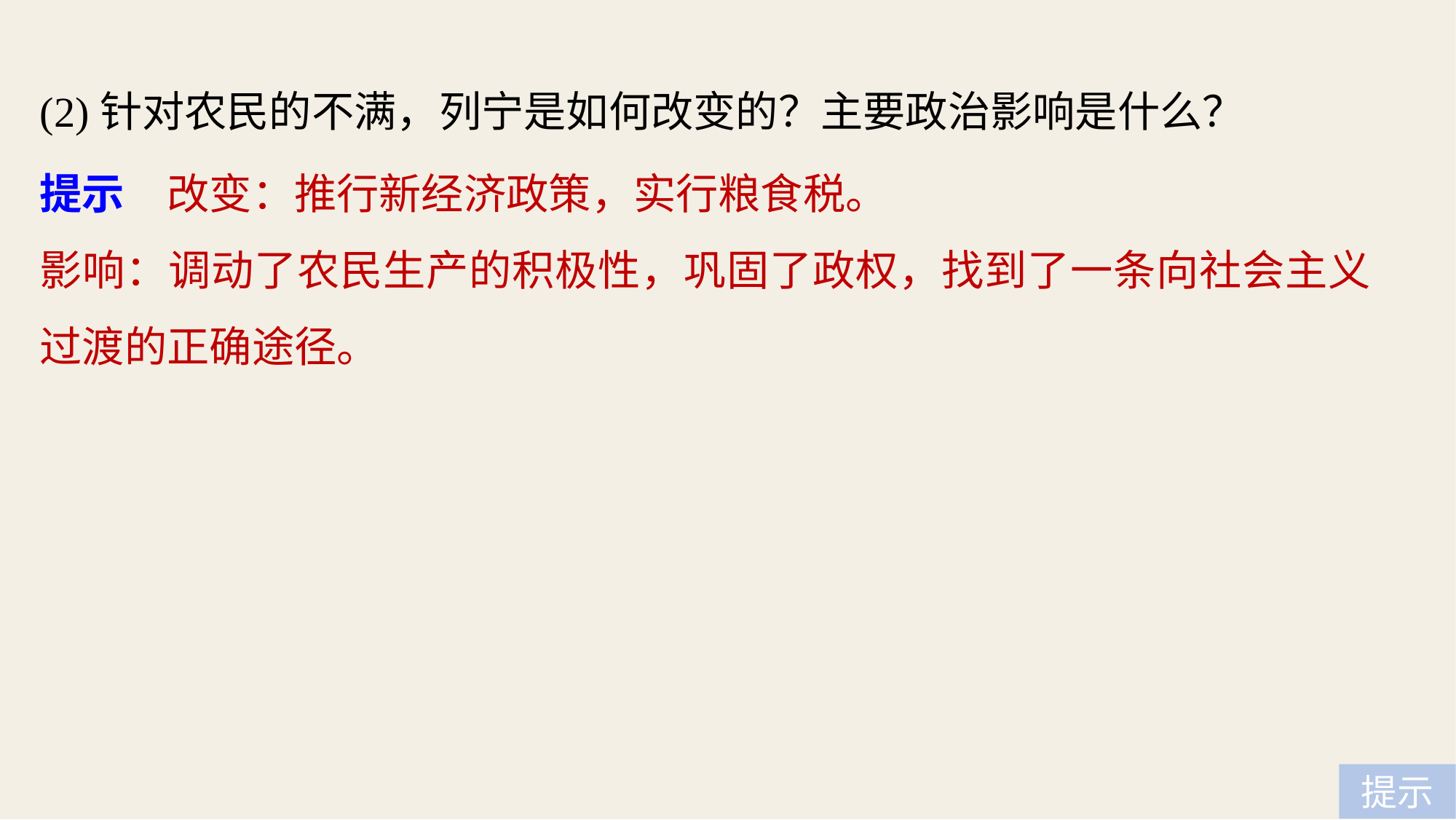

(2)针对农民的不满，列宁是如何改变的？主要政治影响是什么？
提示　改变：推行新经济政策，实行粮食税。
影响：调动了农民生产的积极性，巩固了政权，找到了一条向社会主义过渡的正确途径。
提示